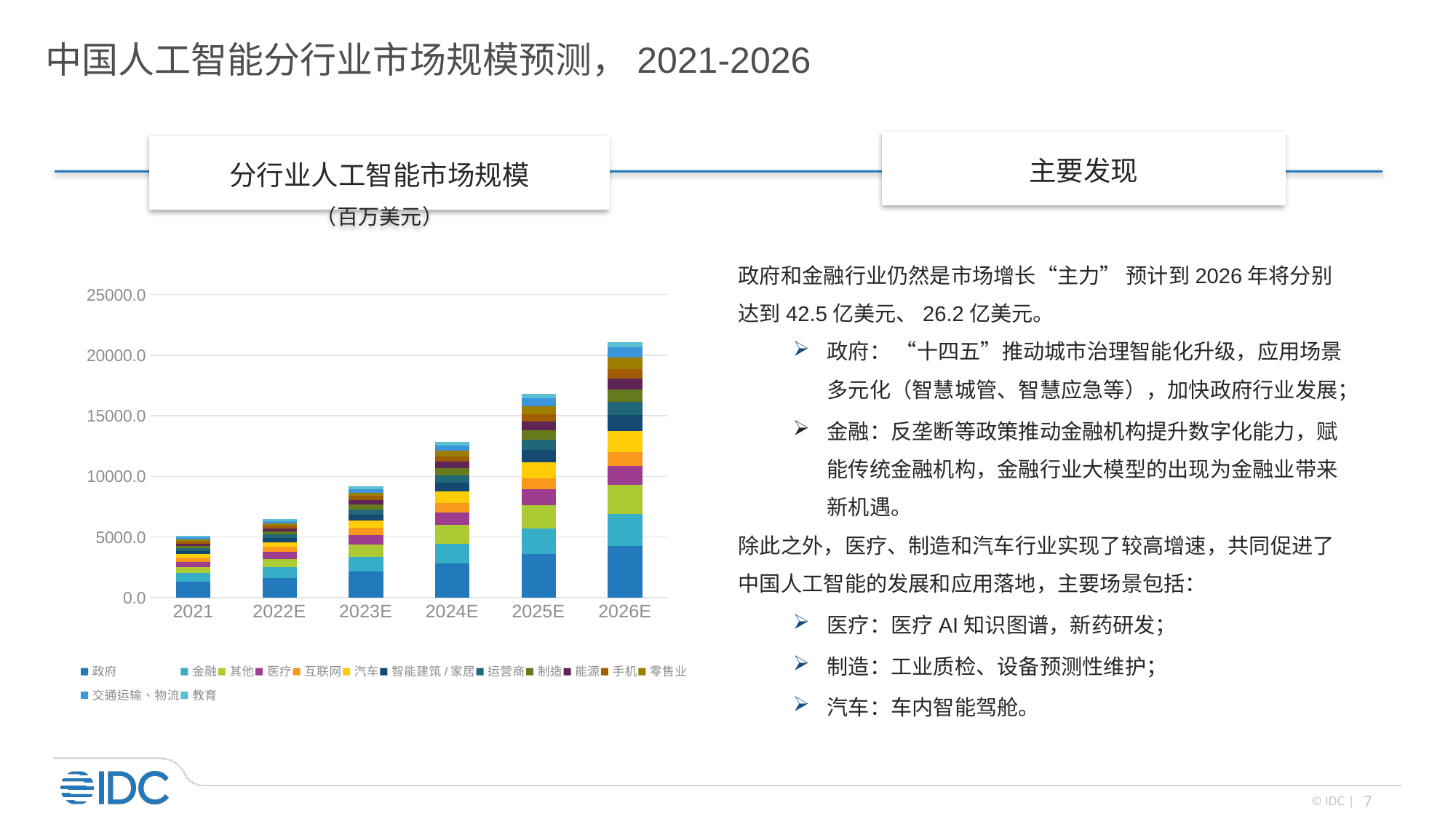

# 中国人工智能分行业市场规模预测，2021-2026
主要发现
分行业人工智能市场规模
（百万美元）

### Chart

| Category | 政府  | 金融 | 其他 | 医疗 | 互联网 | 汽车 | 智能建筑/家居 | 运营商 | 制造 | 能源 | 手机 | 零售业 | 交通运输、物流 | 教育 |
|---|---|---|---|---|---|---|---|---|---|---|---|---|---|---|
| 2021 | 1307.62219777634 | 706.564185247457 | 525.999919067336 | 419.022527595176 | 364.774328030653 | 271.76250856751074 | 252.121626637973 | 230.082802498919 | 196.908573802514 | 182.198347447645 | 176.70115811025892 | 164.04643620294 | 154.39896841767 | 130.4253841810496 |
| 2022E | 1614.5860736409002 | 904.6283139158096 | 667.4558260109428 | 565.4901776967254 | 445.2954890051098 | 375.79117997256964 | 324.7108743161167 | 300.8279069767445 | 260.9579737448946 | 236.3926359101119 | 227.22937497174053 | 194.08566519465268 | 193.11085020120896 | 157.23765844247856 |
| 2023E | 2164.7219562779087 | 1214.9117897276367 | 1005.6414407550844 | 778.6330307070451 | 589.330116606353 | 612.205430343047 | 489.20215436056975 | 432.5954457918017 | 400.8026368696168 | 349.7208981440332 | 337.99245338920286 | 284.3905529807632 | 281.19188622944574 | 219.06020781749314 |
| 2024E | 2840.2855376493467 | 1615.4316013707507 | 1523.5601231823653 | 1036.7503056404553 | 774.0196813929795 | 954.7894507733628 | 735.6655691395756 | 617.5309391497638 | 574.1224090025005 | 525.0648235621005 | 462.528790404742 | 450.9333611188292 | 438.4459757340001 | 291.4714318792257 |
| 2025E | 3573.2698843453127 | 2101.451092818788 | 1940.0526694990267 | 1295.9460624299288 | 941.3255708975041 | 1314.3859314332922 | 1029.361074526465 | 840.0054304596684 | 774.0779418186111 | 734.9180049566295 | 604.8475311264532 | 652.8308461674634 | 632.011639228182 | 366.61632029267724 |
| 2026E | 4251.308084024225 | 2620.954962828442 | 2445.8275175849053 | 1555.7948947910802 | 1128.89692736069 | 1757.1318896629018 | 1318.6183263745215 | 1057.1185016741383 | 1043.0209408892279 | 901.0525470693539 | 760.8711679968629 | 937.686349390706 | 847.0449902595557 | 451.717616699599 |
政府和金融行业仍然是市场增长“主力” 预计到2026年将分别达到42.5亿美元、26.2亿美元。
政府： “十四五”推动城市治理智能化升级，应用场景多元化（智慧城管、智慧应急等），加快政府行业发展；
金融：反垄断等政策推动金融机构提升数字化能力，赋能传统金融机构，金融行业大模型的出现为金融业带来新机遇。
除此之外，医疗、制造和汽车行业实现了较高增速，共同促进了中国人工智能的发展和应用落地，主要场景包括：
医疗：医疗AI知识图谱，新药研发；
制造：工业质检、设备预测性维护；
汽车：车内智能驾舱。